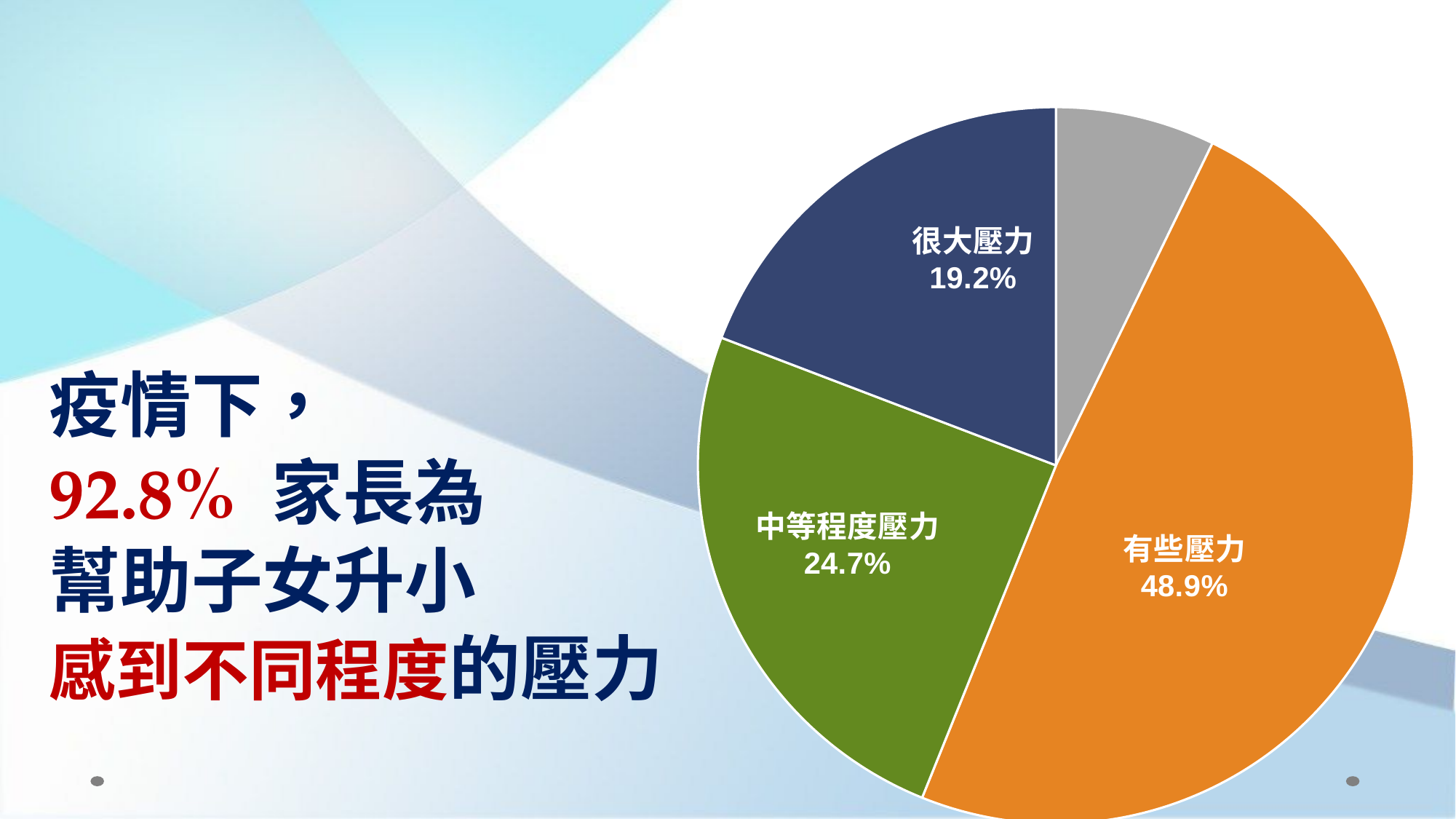

### Chart

| Category | 百分比 |
|---|---|
| 完全沒有壓力 | 0.072 |
| 有些壓力 | 0.489 |
| 中等程度壓力 | 0.247 |
| 很大壓力 | 0.192 |
# 疫情下，
92.8% 家長為
幫助子女升小
感到不同程度的壓力